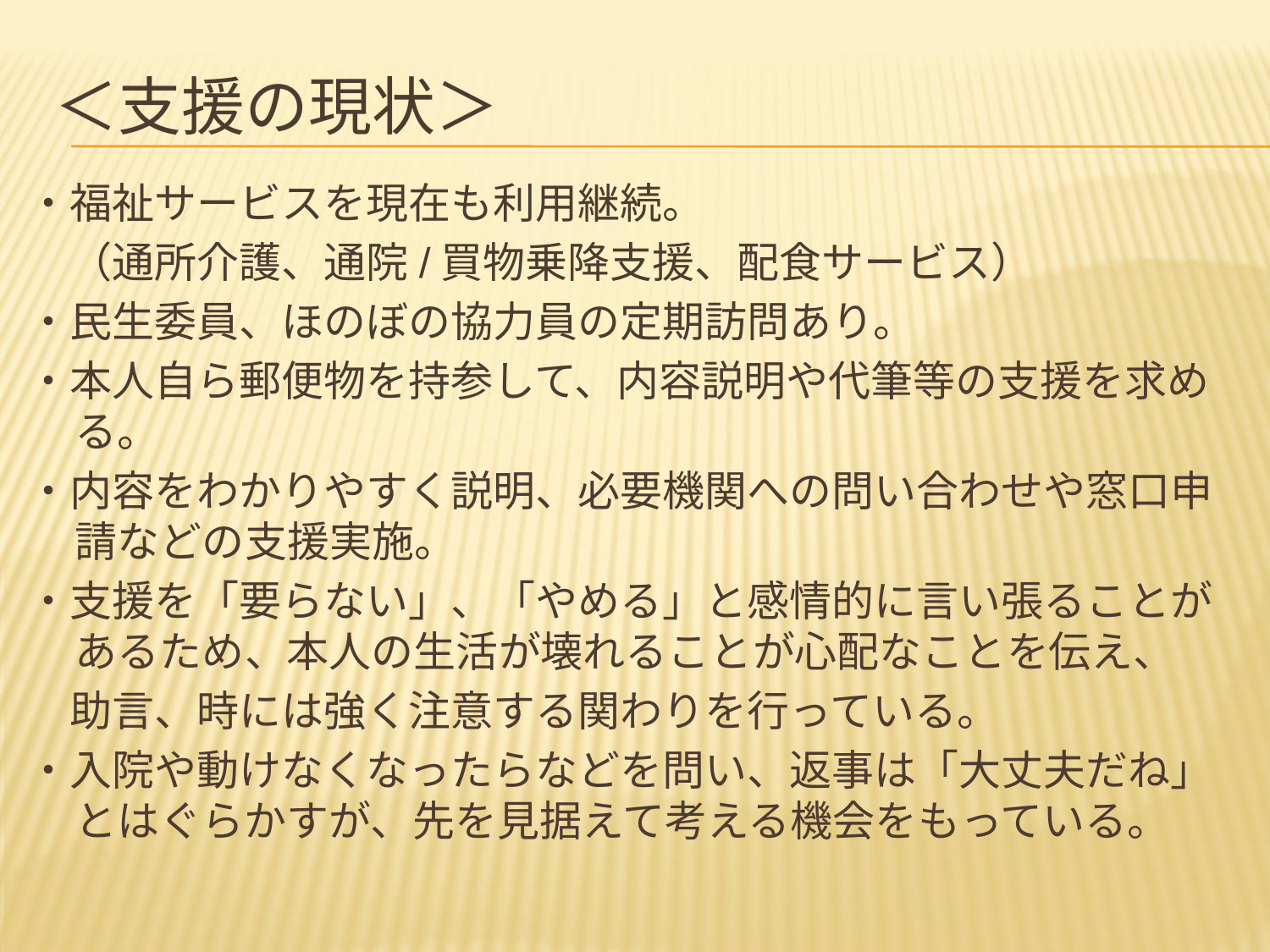

# ＜支援の現状＞
・福祉サービスを現在も利用継続。
　（通所介護、通院/買物乗降支援、配食サービス）
・民生委員、ほのぼの協力員の定期訪問あり。
・本人自ら郵便物を持参して、内容説明や代筆等の支援を求める。
・内容をわかりやすく説明、必要機関への問い合わせや窓口申請などの支援実施。
・支援を「要らない」、「やめる」と感情的に言い張ることがあるため、本人の生活が壊れることが心配なことを伝え、
　助言、時には強く注意する関わりを行っている。
・入院や動けなくなったらなどを問い、返事は「大丈夫だね」とはぐらかすが、先を見据えて考える機会をもっている。